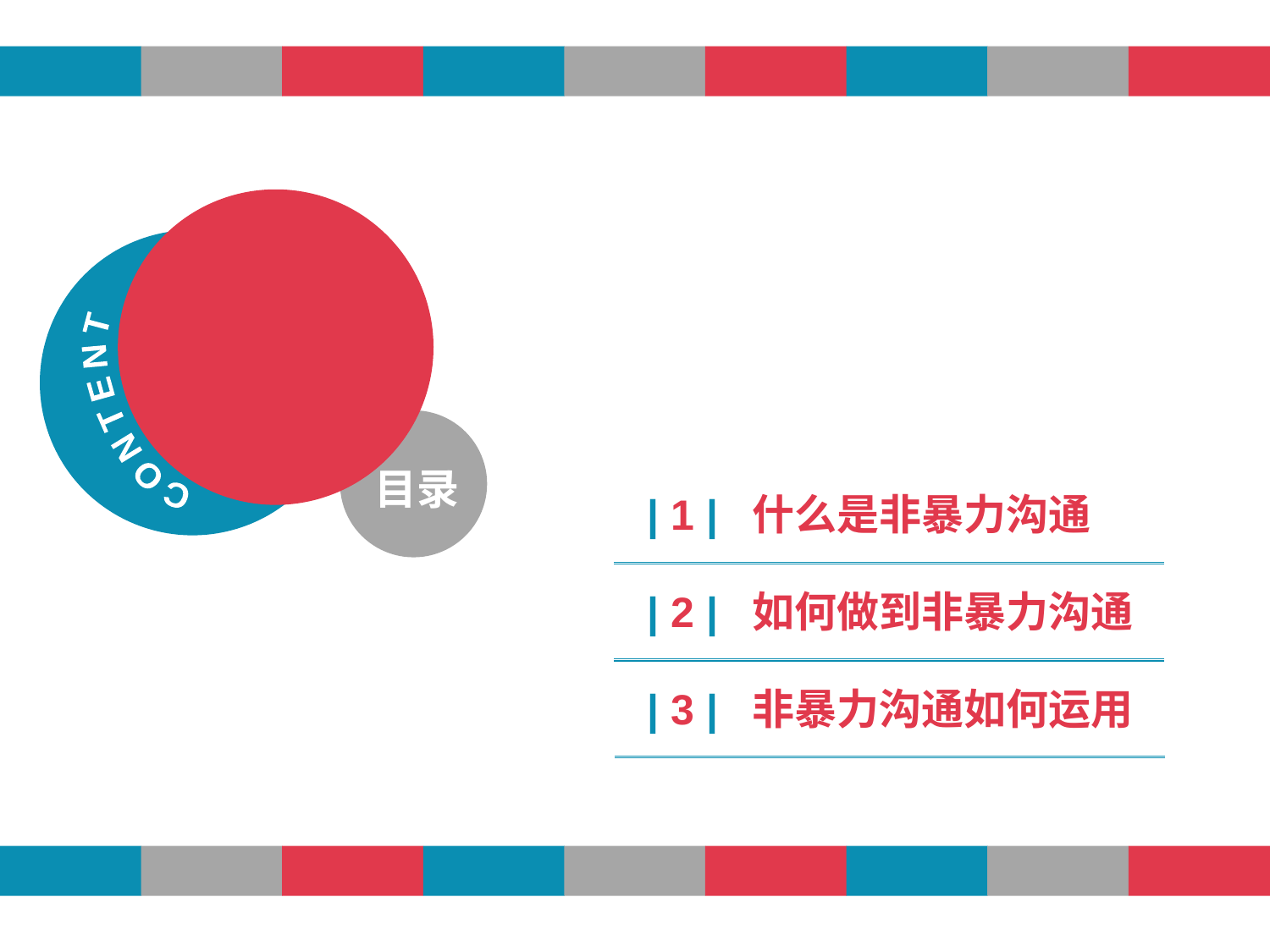

C O N T E N T

目录
| 1 |  什么是非暴力沟通
| 2 |  如何做到非暴力沟通
| 3 |  非暴力沟通如何运用